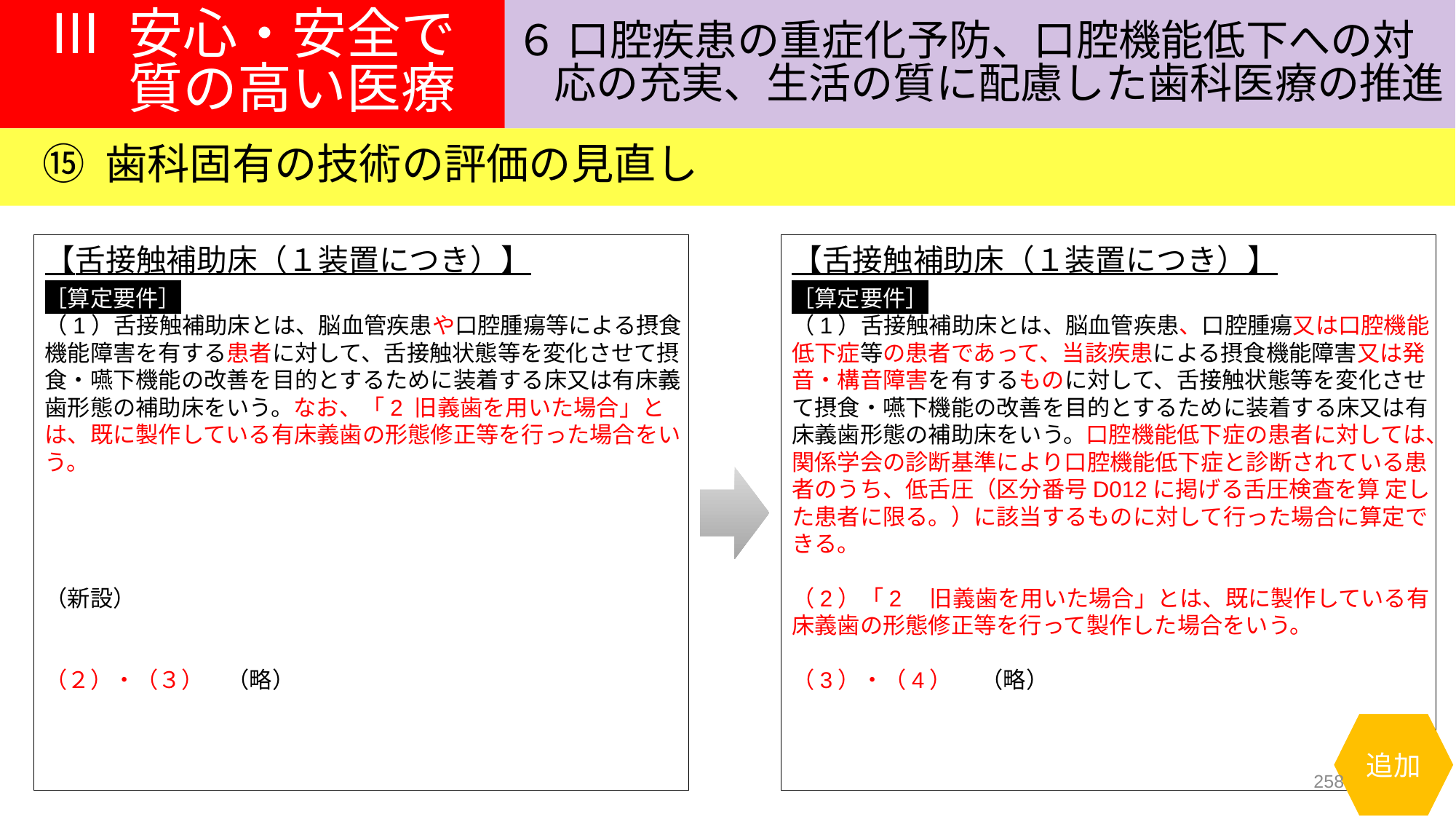

Ⅲ 安心・安全で
質の高い医療
６ 口腔疾患の重症化予防、口腔機能低下への対
応の充実、生活の質に配慮した歯科医療の推進
⑮ 歯科固有の技術の評価の見直し
【舌接触補助床（１装置につき）】

［算定要件］
（1）舌接触補助床とは、脳血管疾患や口腔腫瘍等による摂食機能障害を有する患者に対して、舌接触状態等を変化させて摂食・嚥下機能の改善を目的とするために装着する床又は有床義歯形態の補助床をいう。なお、「2 旧義歯を用いた場合」とは、既に製作している有床義歯の形態修正等を行った場合をいう。

（新設）

（２）・（３）　（略）

【舌接触補助床（１装置につき）】

［算定要件］
（1）舌接触補助床とは、脳血管疾患、口腔腫瘍又は口腔機能低下症等の患者であって、当該疾患による摂食機能障害又は発音・構音障害を有するものに対して、舌接触状態等を変化させて摂食・嚥下機能の改善を目的とするために装着する床又は有床義歯形態の補助床をいう。口腔機能低下症の患者に対しては、関係学会の診断基準により口腔機能低下症と診断されている患者のうち、低舌圧（区分番号D012に掲げる舌圧検査を算 定した患者に限る。）に該当するものに対して行った場合に算定できる。

（2）「2　旧義歯を用いた場合」とは、既に製作している有床義歯の形態修正等を行って製作した場合をいう。

（3）・（4）　 （略）

追加
258